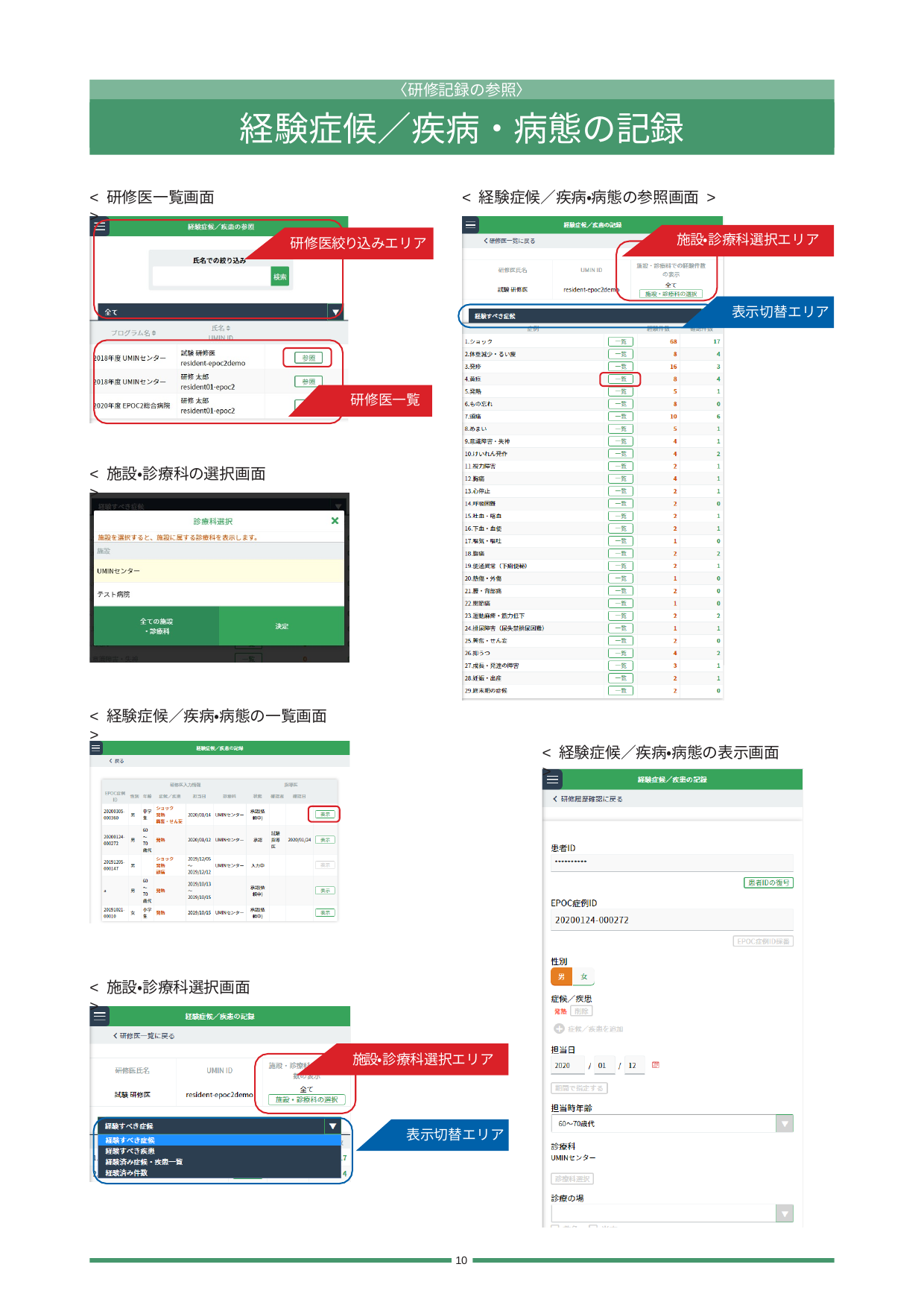

〈研修記録の参照〉
経験症候／疾病・病態の記録
< 研修医一覧画面>
< 経験症候／疾病・病態の参照画面 >

施設・診療科選択エリア

研修医絞り
込みエリア

表示切替エリア

研修医一覧
< 施設・診療科の選択画面 >

< 経験症候／疾病・病態の一覧画面 >

< 経験症候／疾病・病態の表示画面 >

< 施設・診療科選択画面 >

設・診療科選択エリア
施

表示切替エリア
10